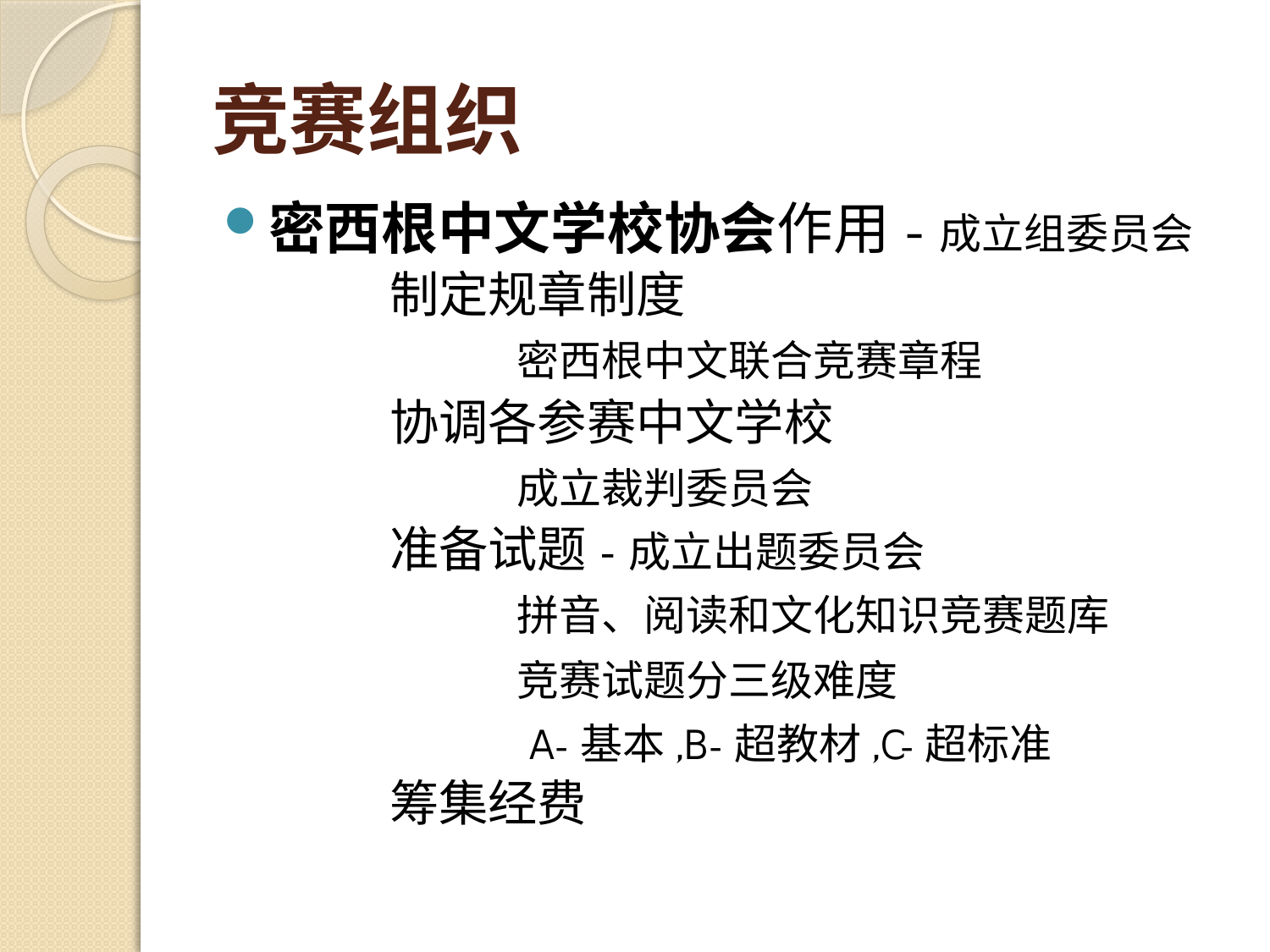

# 竞赛组织
密西根中文学校协会作用-成立组委员会
		制定规章制度
			密西根中文联合竞赛章程
		协调各参赛中文学校
			成立裁判委员会
		准备试题-成立出题委员会
			拼音、阅读和文化知识竞赛题库
			竞赛试题分三级难度
			 A-基本,B-超教材,C-超标准
		筹集经费